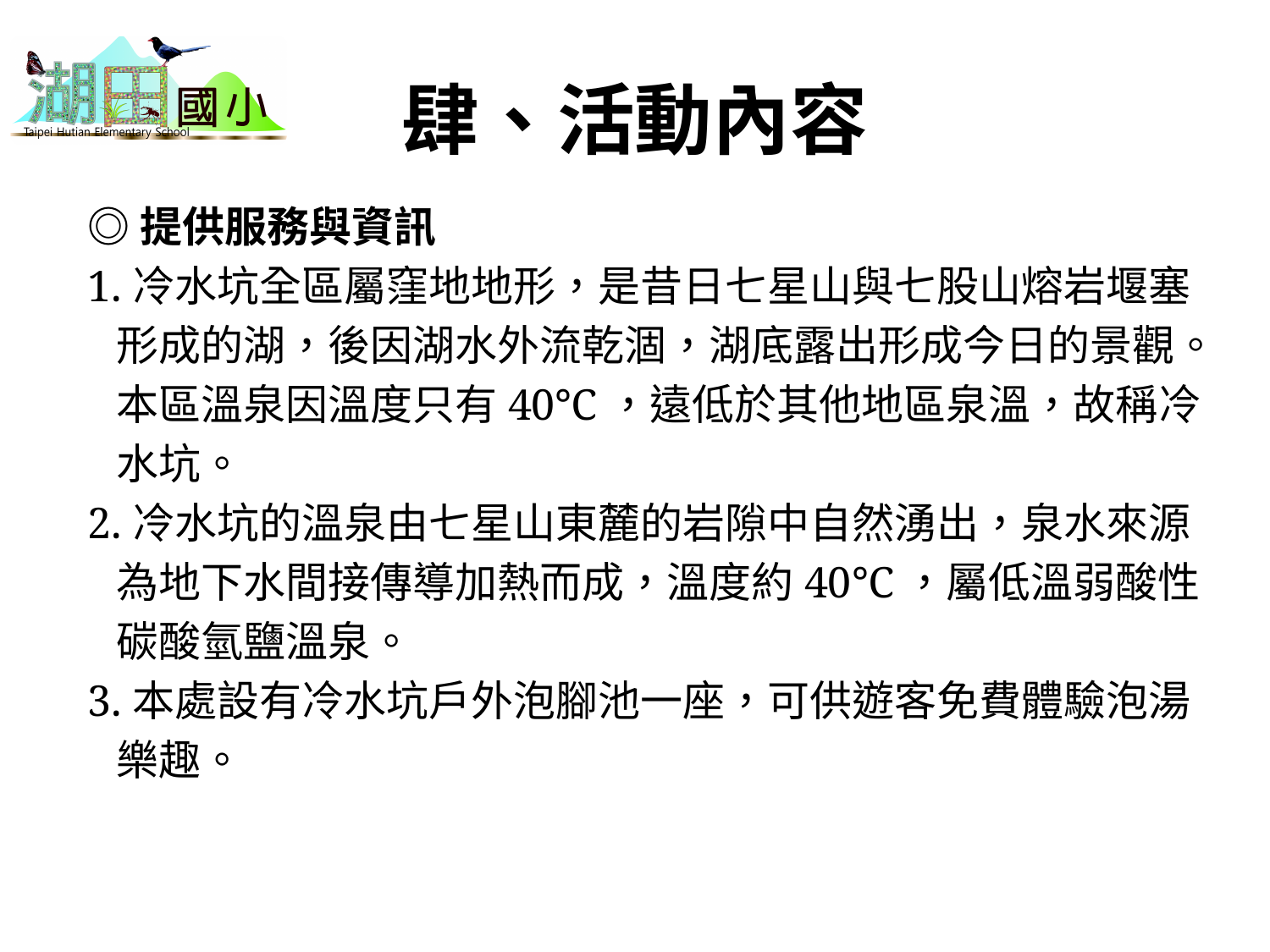

# 肆、活動內容
◎提供服務與資訊
1.冷水坑全區屬窪地地形，是昔日七星山與七股山熔岩堰塞
  形成的湖，後因湖水外流乾涸，湖底露出形成今日的景觀。
  本區溫泉因溫度只有40℃，遠低於其他地區泉溫，故稱冷
  水坑。
2.冷水坑的溫泉由七星山東麓的岩隙中自然湧出，泉水來源
  為地下水間接傳導加熱而成，溫度約40℃，屬低溫弱酸性
  碳酸氫鹽溫泉。
3.本處設有冷水坑戶外泡腳池一座，可供遊客免費體驗泡湯
  樂趣。